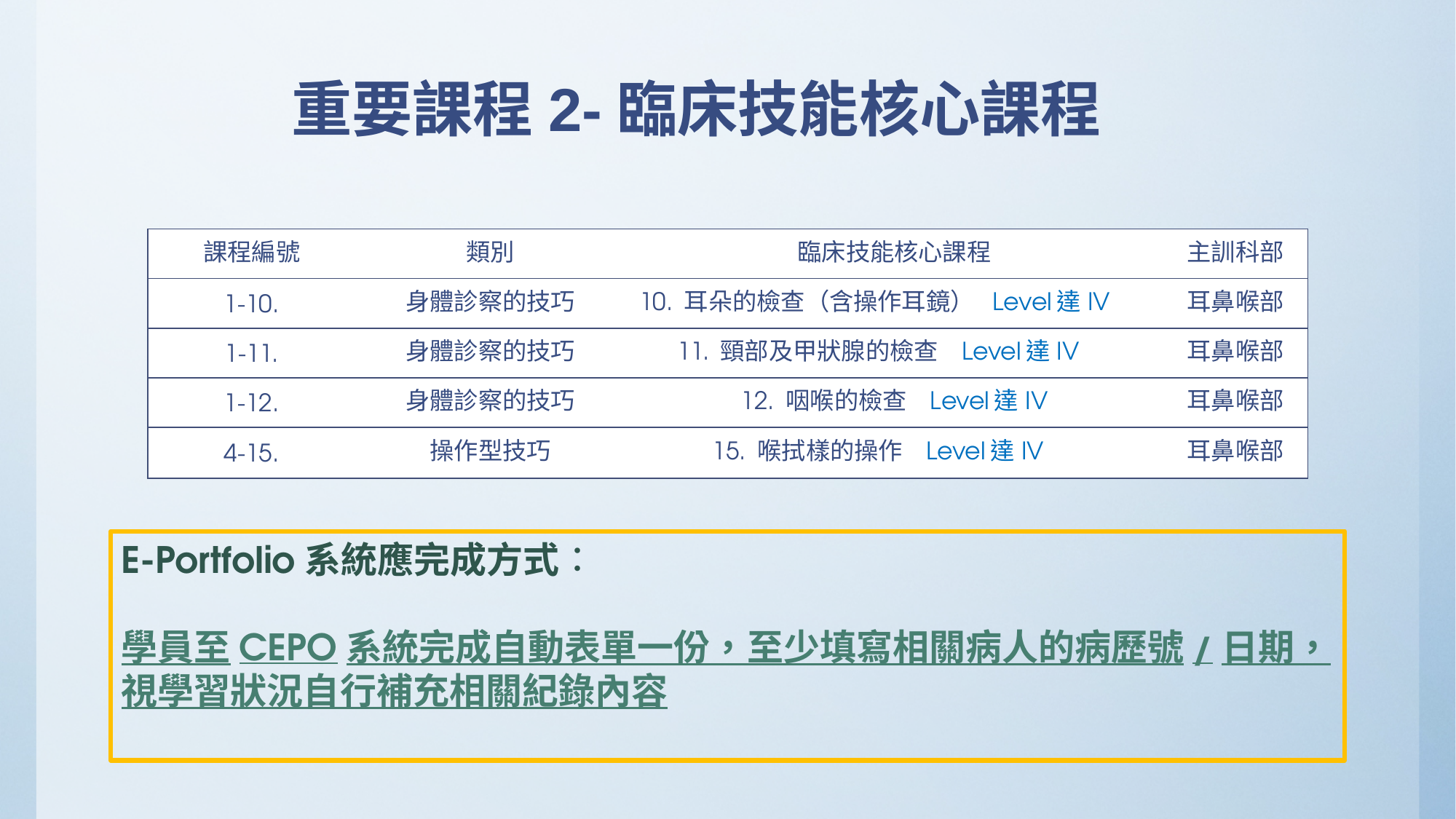

# 重要課程2-臨床技能核心課程
| 課程編號 | 類別 | 臨床技能核心課程 | 主訓科部 |
| --- | --- | --- | --- |
| 1-10. | 身體診察的技巧 | 10. 耳朵的檢查（含操作耳鏡） Level達IV | 耳鼻喉部 |
| 1-11. | 身體診察的技巧 | 11. 頸部及甲狀腺的檢查 Level達IV | 耳鼻喉部 |
| 1-12. | 身體診察的技巧 | 12. 咽喉的檢查 Level達IV | 耳鼻喉部 |
| 4-15. | 操作型技巧 | 15. 喉拭樣的操作 Level達IV | 耳鼻喉部 |
E-Portfolio系統應完成方式：

學員至CEPO系統完成自動表單一份，至少填寫相關病人的病歷號/日期，視學習狀況自行補充相關紀錄內容